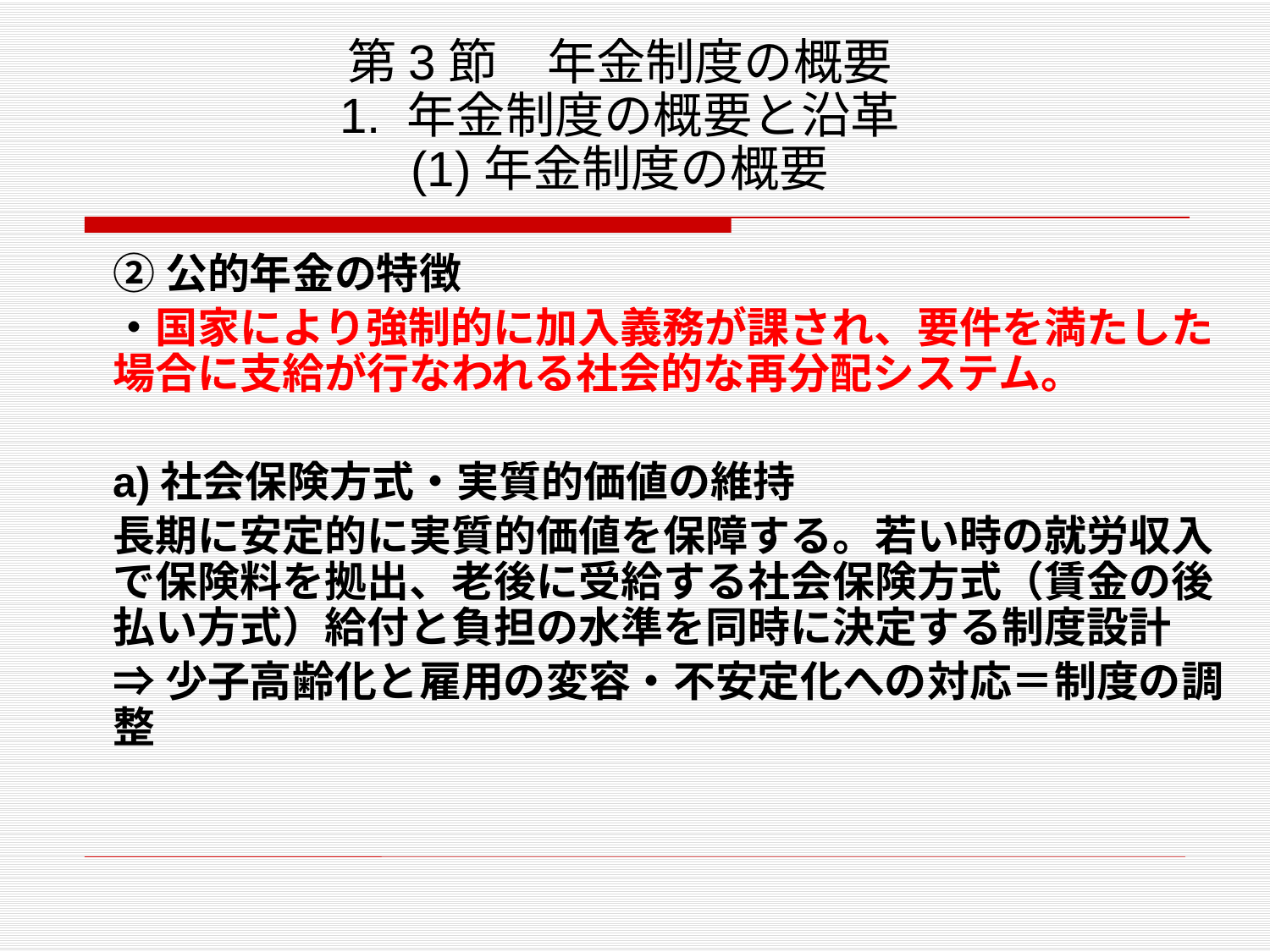

# 第3節　年金制度の概要 1. 年金制度の概要と沿革 (1)年金制度の概要
②公的年金の特徴
・国家により強制的に加入義務が課され、要件を満たした場合に支給が行なわれる社会的な再分配システム。

a)社会保険方式・実質的価値の維持
長期に安定的に実質的価値を保障する。若い時の就労収入で保険料を拠出、老後に受給する社会保険方式（賃金の後払い方式）給付と負担の水準を同時に決定する制度設計
⇒少子高齢化と雇用の変容・不安定化への対応＝制度の調整